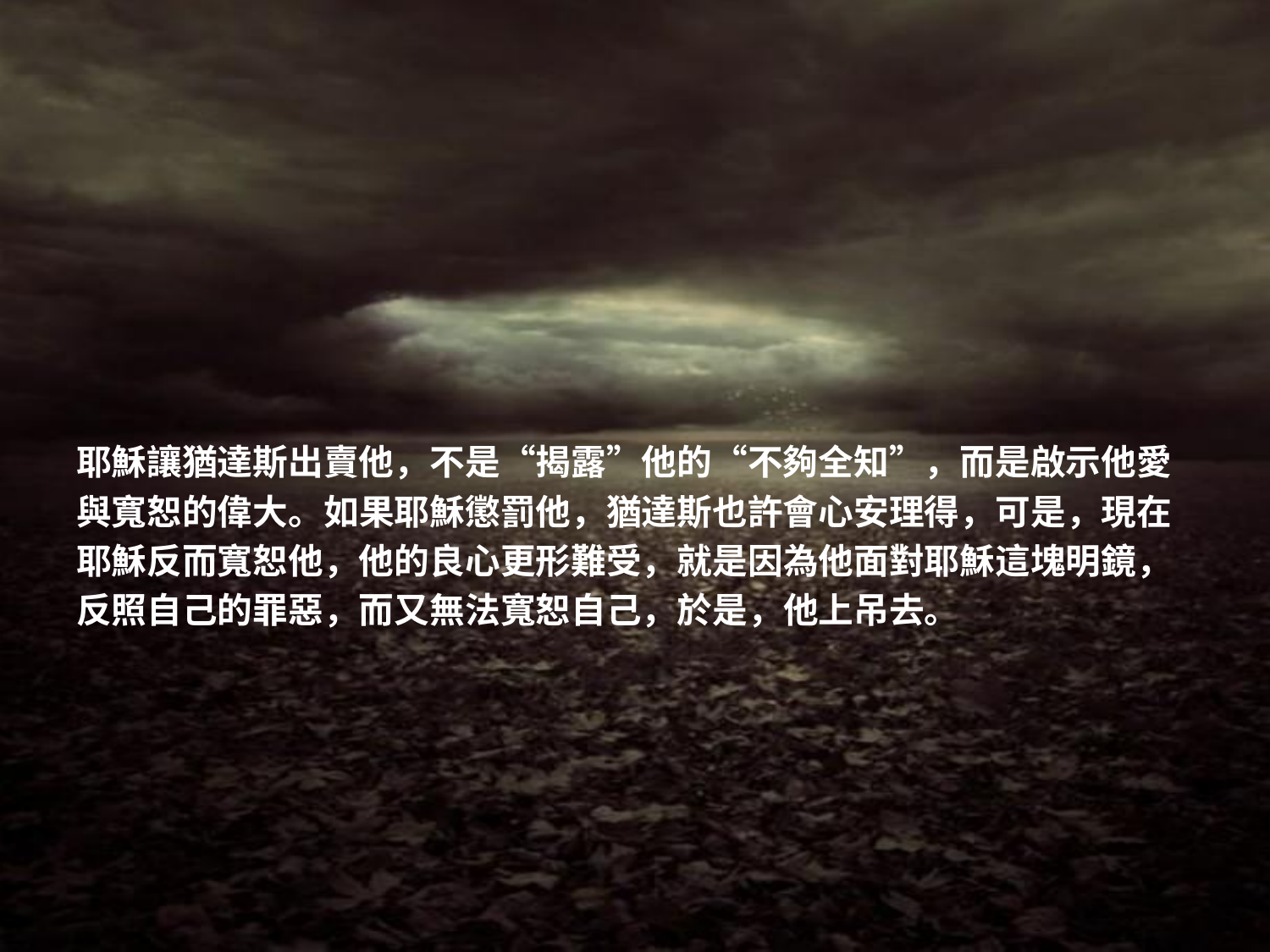

耶穌讓猶達斯出賣他，不是“揭露”他的“不夠全知”，而是啟示他愛
與寬恕的偉大。如果耶穌懲罰他，猶達斯也許會心安理得，可是，現在
耶穌反而寬恕他，他的良心更形難受，就是因為他面對耶穌這塊明鏡，
反照自己的罪惡，而又無法寬恕自己，於是，他上吊去。